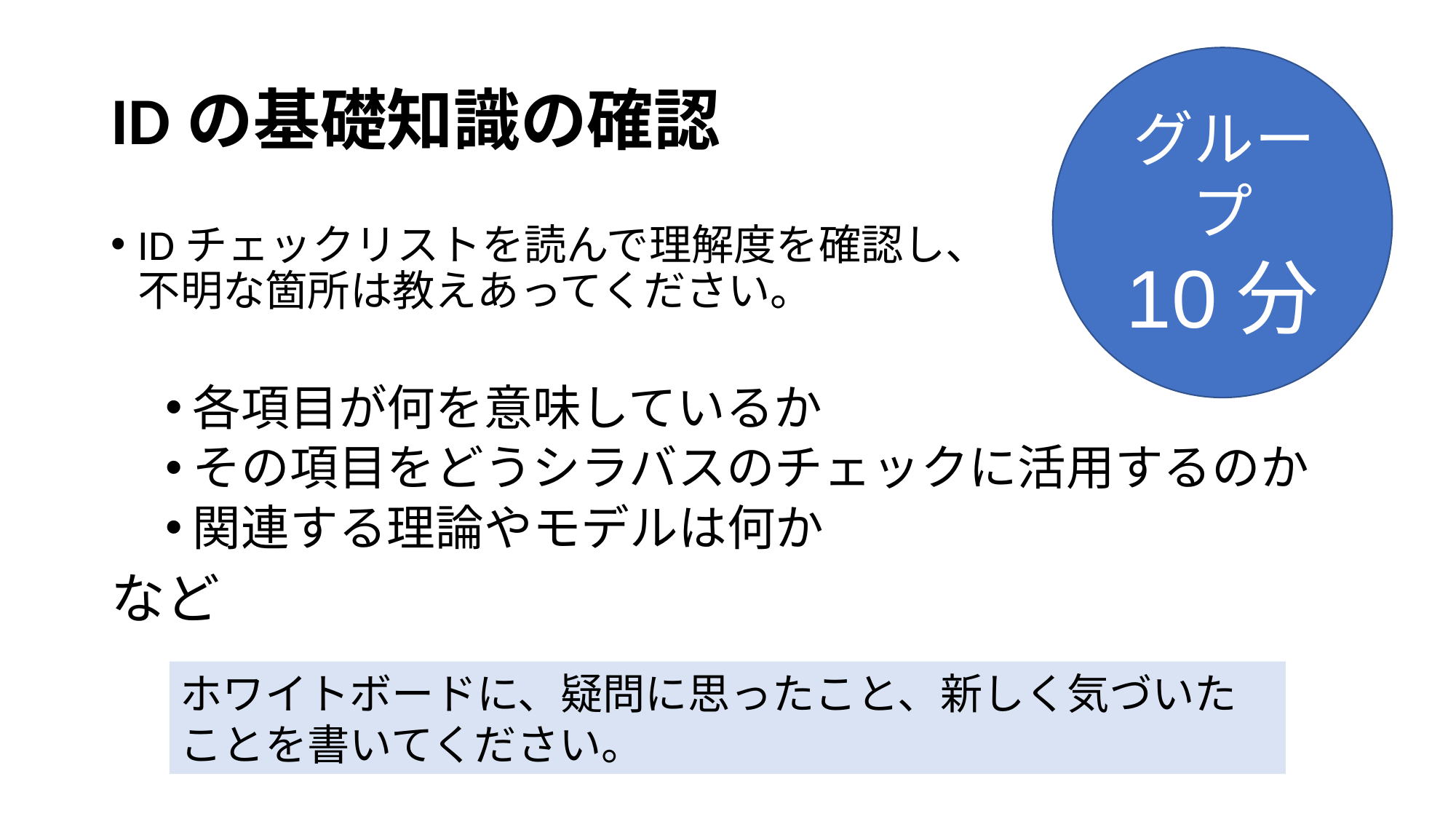

# IDの基礎知識の確認
グループ
10分
IDチェックリストを読んで理解度を確認し、　　　　　　　　不明な箇所は教えあってください。

各項目が何を意味しているか
その項目をどうシラバスのチェックに活用するのか
関連する理論やモデルは何か
など

ホワイトボードに、疑問に思ったこと、新しく気づいたことを書いてください。